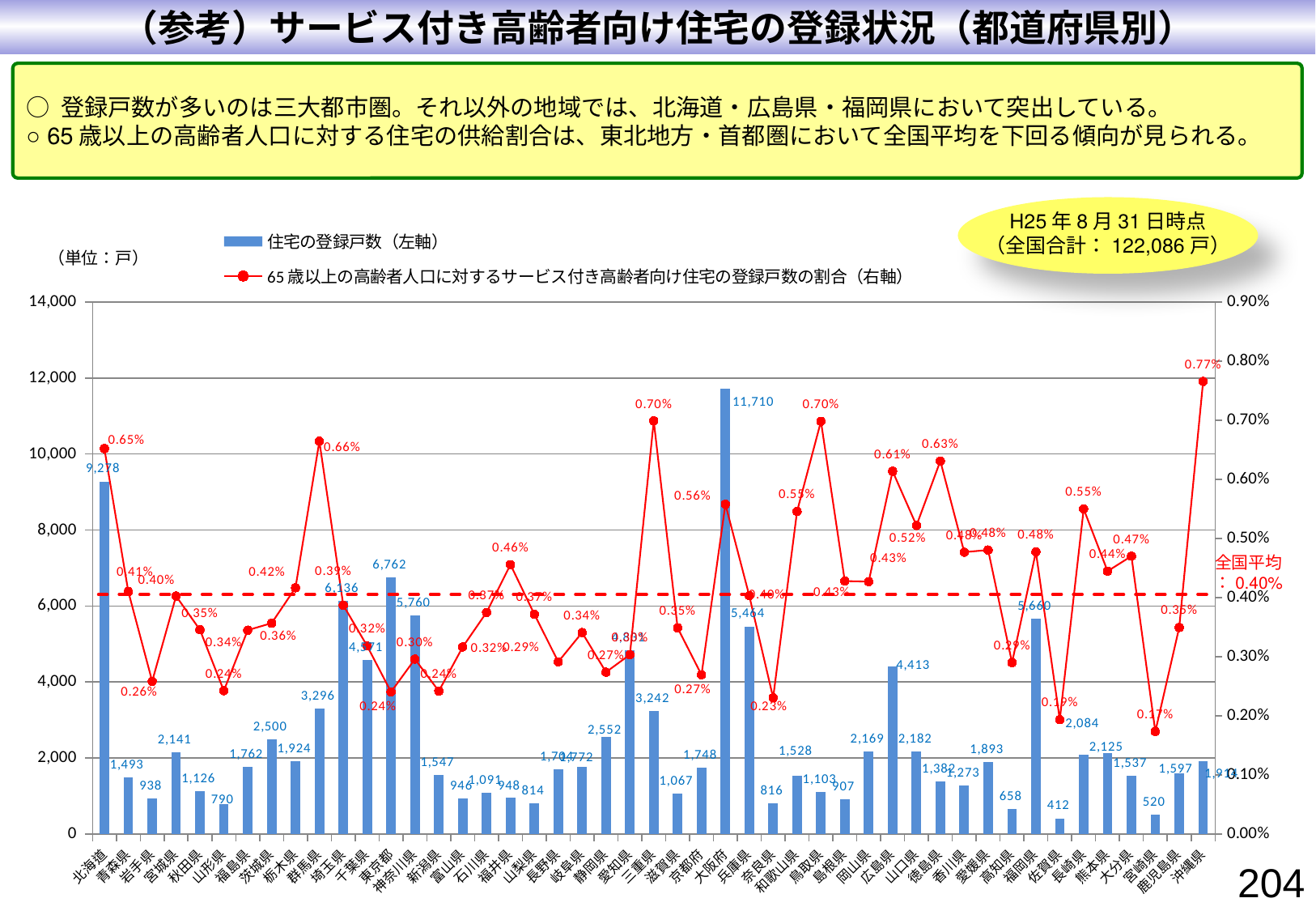

（参考）サービス付き高齢者向け住宅の登録状況（都道府県別）
○ 登録戸数が多いのは三大都市圏。それ以外の地域では、北海道・広島県・福岡県において突出している。
○ 65歳以上の高齢者人口に対する住宅の供給割合は、東北地方・首都圏において全国平均を下回る傾向が見られる。
H25年8月31日時点
（全国合計：122,086戸）

### Chart

| Category | 住宅の登録戸数（左軸） | 65歳以上の高齢者人口に対するサービス付き高齢者向け住宅の登録戸数の割合（右軸） |
|---|---|---|
| 北海道 | 9278.0 | 0.006520028109627547 |
| 青森県 | 1493.0 | 0.004101648351648351 |
| 岩手県 | 938.0 | 0.002584022038567493 |
| 宮城県 | 2141.0 | 0.004024436090225564 |
| 秋田県 | 1126.0 | 0.00345398773006135 |
| 山形県 | 790.0 | 0.002423312883435583 |
| 福島県 | 1762.0 | 0.0034481409001956946 |
| 茨城県 | 2500.0 | 0.003566333808844508 |
| 栃木県 | 1924.0 | 0.004164502164502164 |
| 群馬県 | 3296.0 | 0.00664516129032258 |
| 埼玉県 | 6136.0 | 0.0038712933753943216 |
| 千葉県 | 4571.0 | 0.0031809324982602642 |
| 東京都 | 6762.0 | 0.0024038393174546746 |
| 神奈川県 | 5760.0 | 0.002958397534668721 |
| 新潟県 | 1547.0 | 0.0024171875 |
| 富山県 | 946.0 | 0.0031638795986622076 |
| 石川県 | 1091.0 | 0.00374914089347079 |
| 福井県 | 948.0 | 0.004557692307692308 |
| 山梨県 | 814.0 | 0.0037168949771689496 |
| 長野県 | 1704.0 | 0.0029128205128205126 |
| 岐阜県 | 1772.0 | 0.0034076923076923078 |
| 静岡県 | 2552.0 | 0.002738197424892704 |
| 愛知県 | 4831.0 | 0.0030345477386934674 |
| 三重県 | 3242.0 | 0.006987068965517242 |
| 滋賀県 | 1067.0 | 0.0034869281045751634 |
| 京都府 | 1748.0 | 0.0026933744221879813 |
| 大阪府 | 11710.0 | 0.005578847070033349 |
| 兵庫県 | 5464.0 | 0.004032472324723247 |
| 奈良県 | 816.0 | 0.0023050847457627118 |
| 和歌山県 | 1528.0 | 0.0054571428571428575 |
| 鳥取県 | 1103.0 | 0.006981012658227848 |
| 島根県 | 907.0 | 0.004278301886792453 |
| 岡山県 | 2169.0 | 0.004269685039370079 |
| 広島県 | 4413.0 | 0.0061376912378303195 |
| 山口県 | 2182.0 | 0.005220095693779904 |
| 徳島県 | 1382.0 | 0.006310502283105023 |
| 香川県 | 1273.0 | 0.004767790262172285 |
| 愛媛県 | 1893.0 | 0.004804568527918782 |
| 高知県 | 658.0 | 0.0028986784140969165 |
| 福岡県 | 5660.0 | 0.0047723440134907254 |
| 佐賀県 | 412.0 | 0.0019342723004694836 |
| 長崎県 | 2084.0 | 0.005498680738786279 |
| 熊本県 | 2125.0 | 0.00444560669456067 |
| 大分県 | 1537.0 | 0.004700305810397554 |
| 宮崎県 | 520.0 | 0.0017333333333333333 |
| 鹿児島県 | 1597.0 | 0.0034945295404814006 |
| 沖縄県 | 1914.0 | 0.007656 |
（単位：戸）
全国平均
：0.40%
204